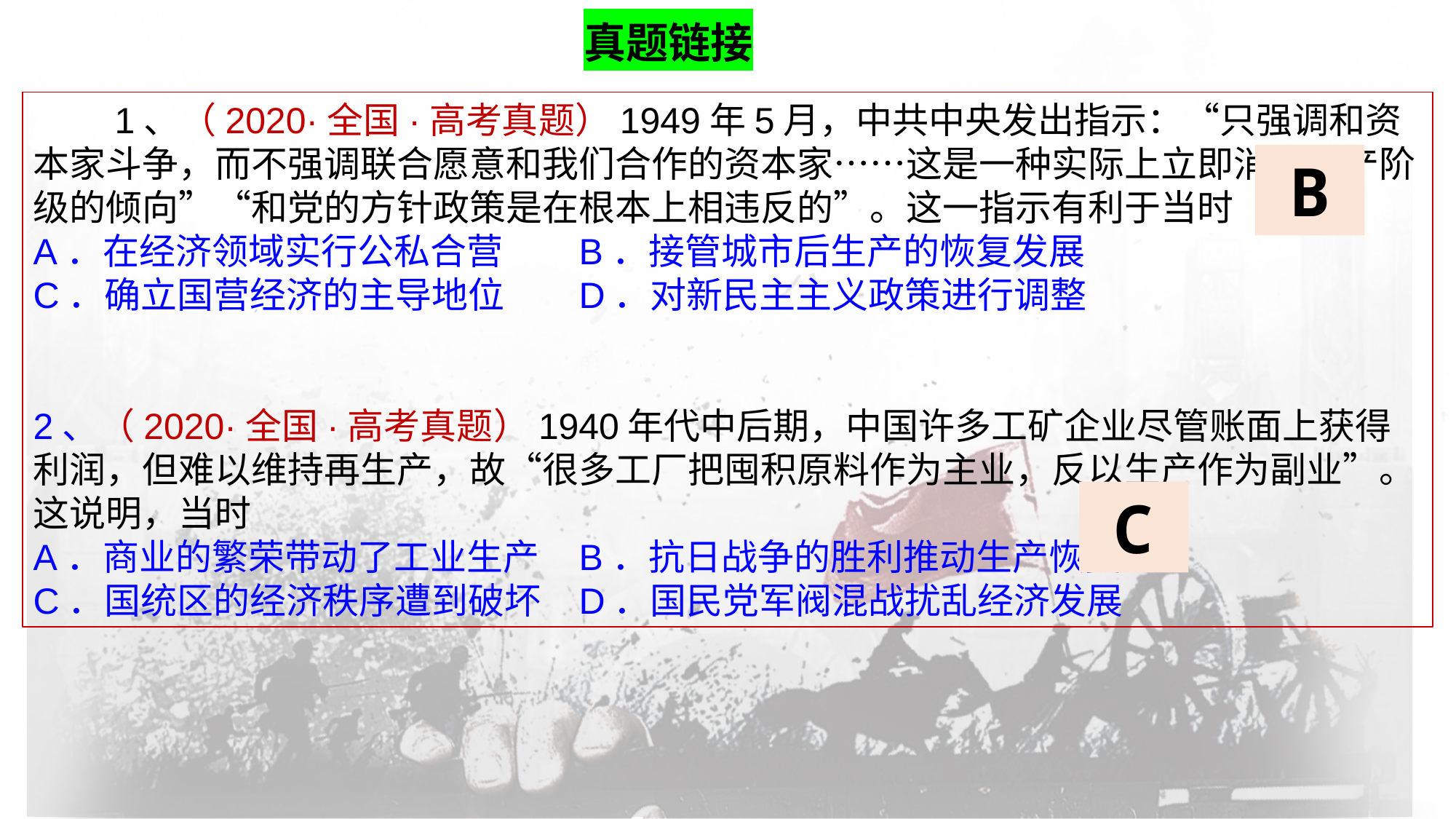

真题链接
        1、（2020·全国·高考真题）1949年5月，中共中央发出指示：“只强调和资本家斗争，而不强调联合愿意和我们合作的资本家……这是一种实际上立即消灭资产阶级的倾向”“和党的方针政策是在根本上相违反的”。这一指示有利于当时
A．在经济领域实行公私合营	B．接管城市后生产的恢复发展
C．确立国营经济的主导地位	D．对新民主主义政策进行调整

2、（2020·全国·高考真题）1940年代中后期，中国许多工矿企业尽管账面上获得利润，但难以维持再生产，故“很多工厂把囤积原料作为主业，反以生产作为副业”。这说明，当时
A．商业的繁荣带动了工业生产	B．抗日战争的胜利推动生产恢复
C．国统区的经济秩序遭到破坏	D．国民党军阀混战扰乱经济发展
B
C